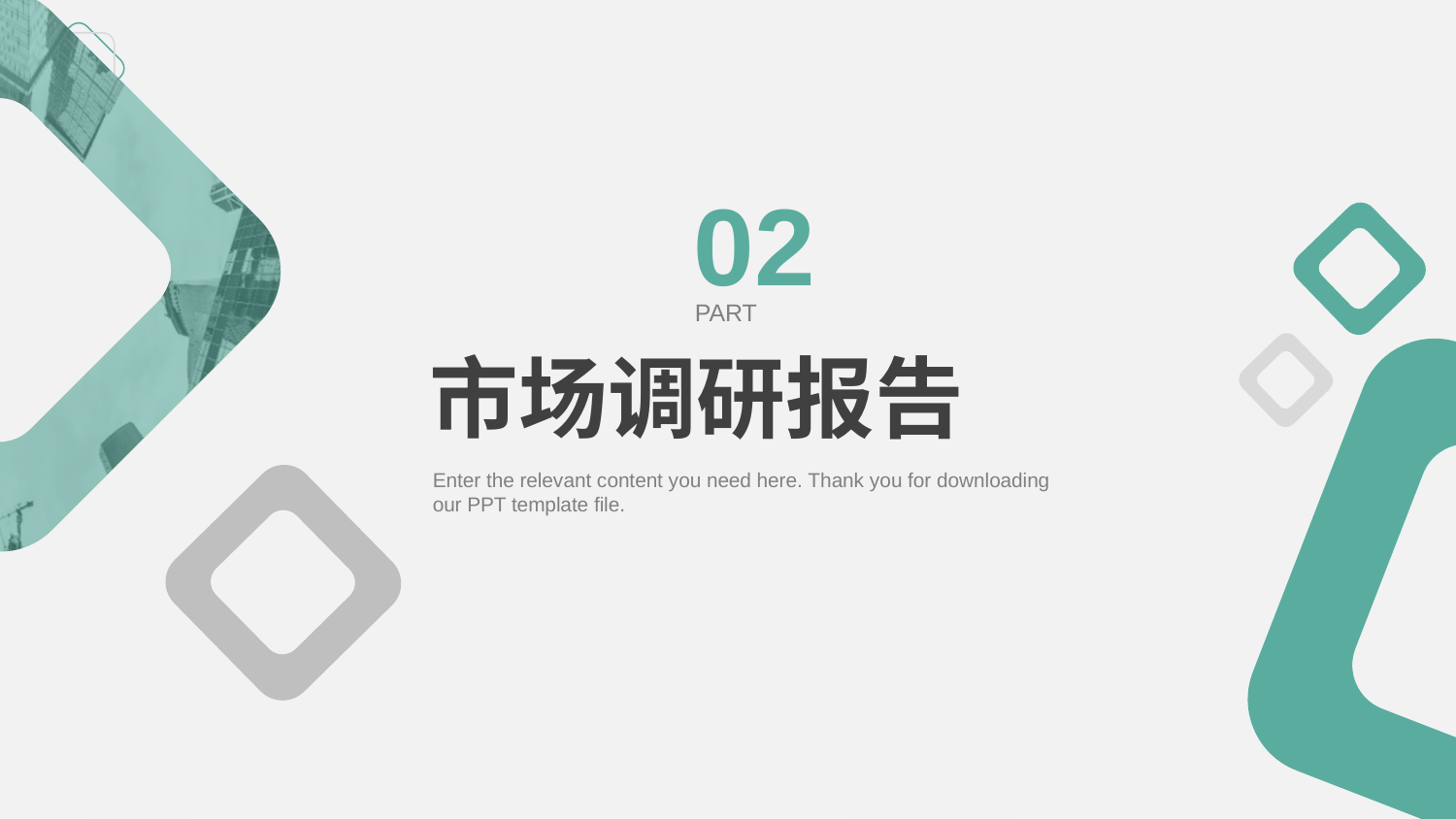

02

PART
市场调研报告

Enter the relevant content you need here. Thank you for downloading our PPT template file.